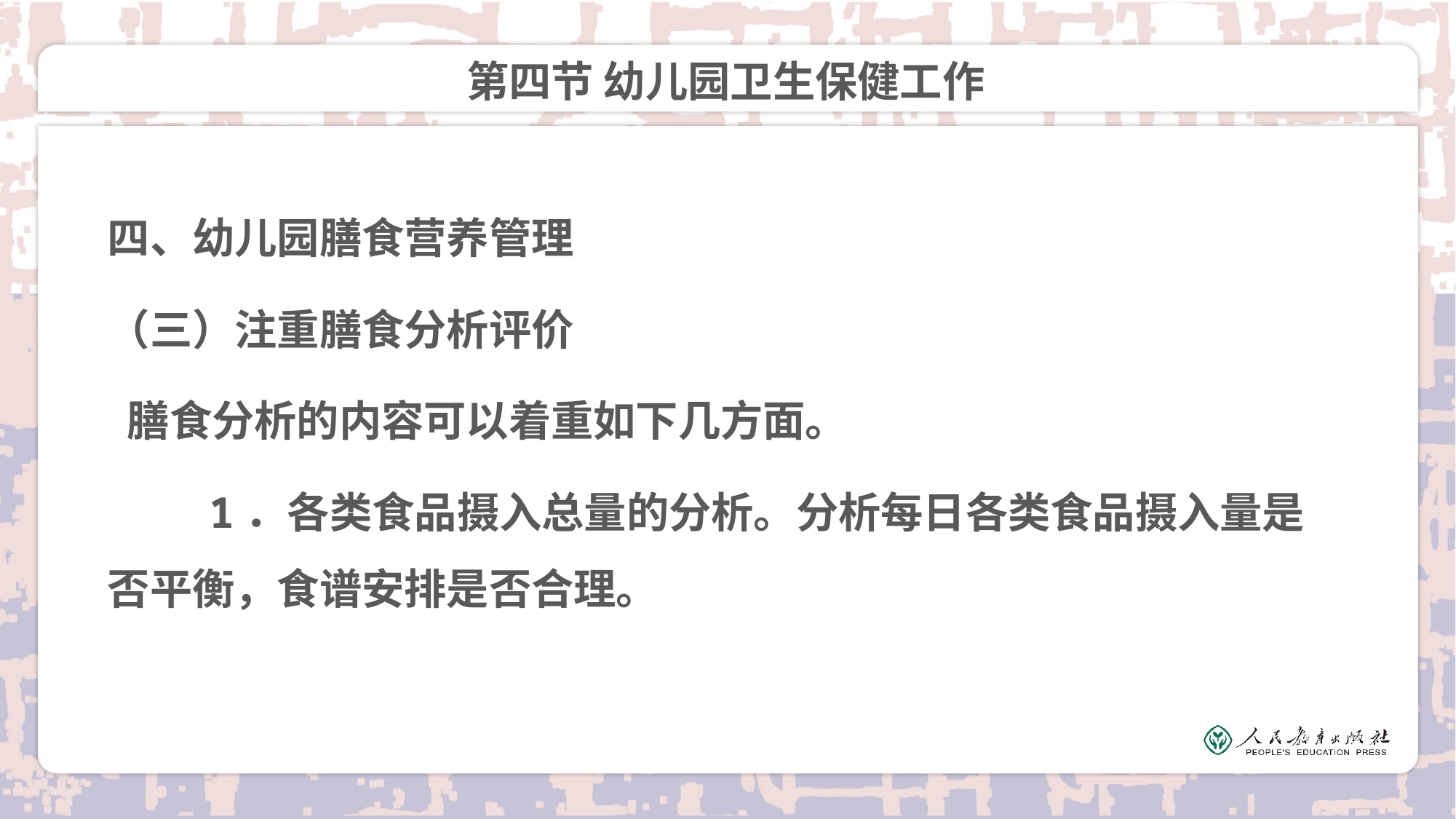

# 第四节 幼儿园卫生保健工作
四、幼儿园膳食营养管理
（三）注重膳食分析评价
 膳食分析的内容可以着重如下几方面。
    1．各类食品摄入总量的分析。分析每日各类食品摄入量是否平衡，食谱安排是否合理。